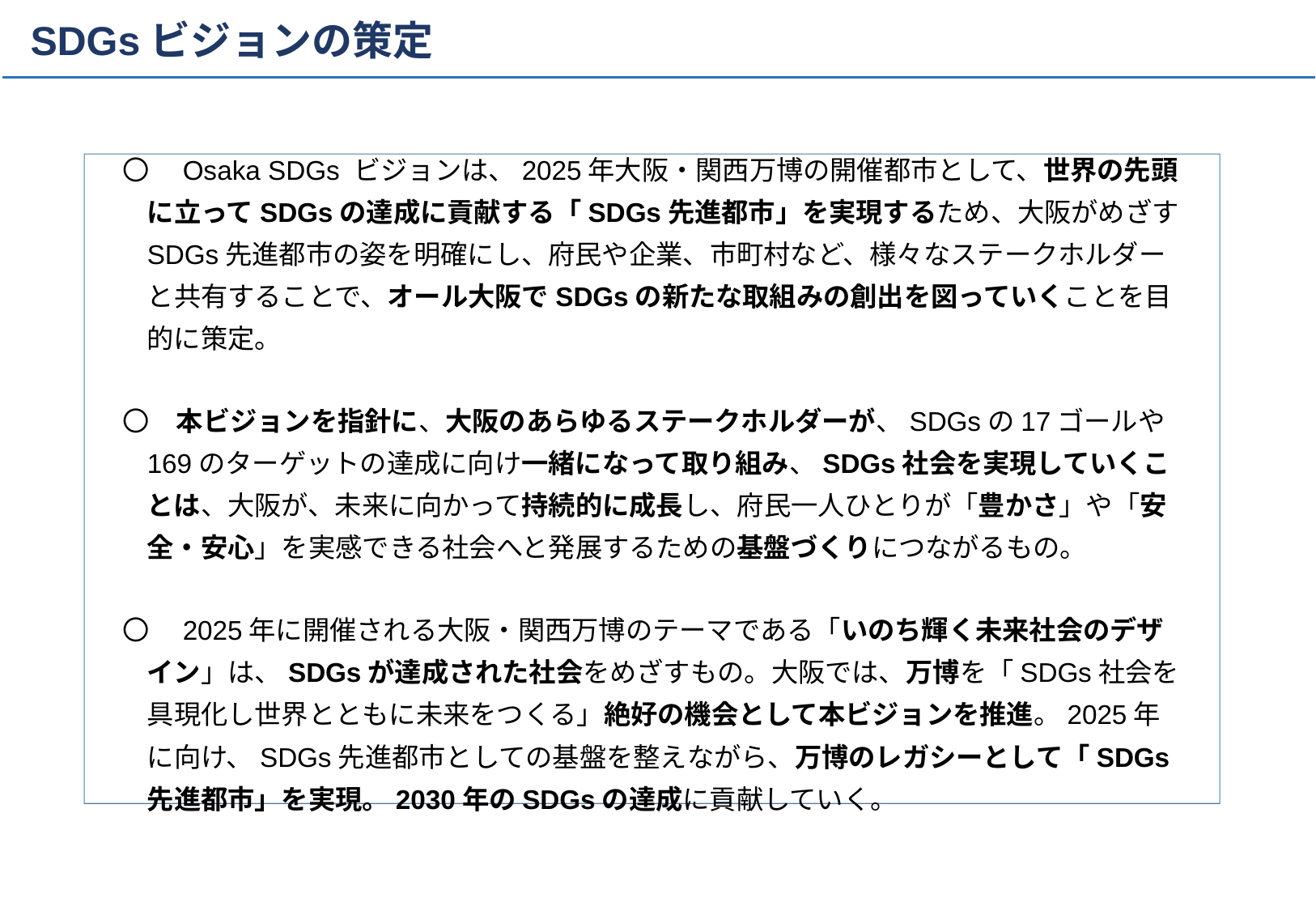

# SDGsビジョンの策定
〇　Osaka SDGs ビジョンは、2025年大阪・関西万博の開催都市として、世界の先頭に立ってSDGsの達成に貢献する「SDGs先進都市」を実現するため、大阪がめざすSDGs先進都市の姿を明確にし、府民や企業、市町村など、様々なステークホルダーと共有することで、オール大阪でSDGsの新たな取組みの創出を図っていくことを目的に策定。
〇　本ビジョンを指針に、大阪のあらゆるステークホルダーが、SDGsの17ゴールや169のターゲットの達成に向け一緒になって取り組み、SDGs社会を実現していくことは、大阪が、未来に向かって持続的に成長し、府民一人ひとりが「豊かさ」や「安全・安心」を実感できる社会へと発展するための基盤づくりにつながるもの。
〇　2025年に開催される大阪・関西万博のテーマである「いのち輝く未来社会のデザイン」は、SDGsが達成された社会をめざすもの。大阪では、万博を「SDGs社会を具現化し世界とともに未来をつくる」絶好の機会として本ビジョンを推進。2025年に向け、SDGs先進都市としての基盤を整えながら、万博のレガシーとして「SDGs先進都市」を実現。2030年のSDGsの達成に貢献していく。